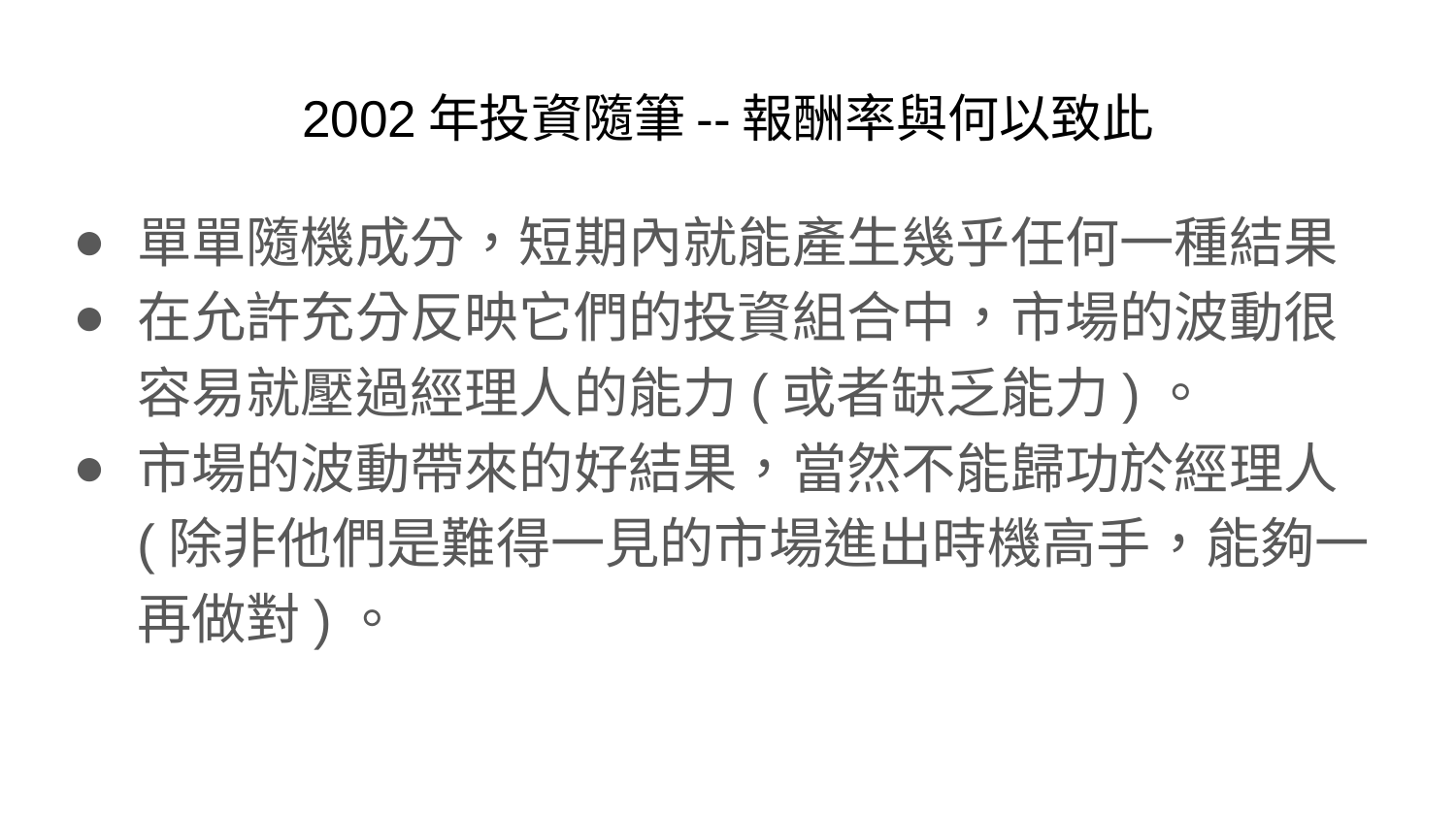

# 2002年投資隨筆--報酬率與何以致此

單單隨機成分，短期內就能產生幾乎任何一種結果
在允許充分反映它們的投資組合中，市場的波動很容易就壓過經理人的能力(或者缺乏能力)。
市場的波動帶來的好結果，當然不能歸功於經理人(除非他們是難得一見的市場進出時機高手，能夠一再做對)。